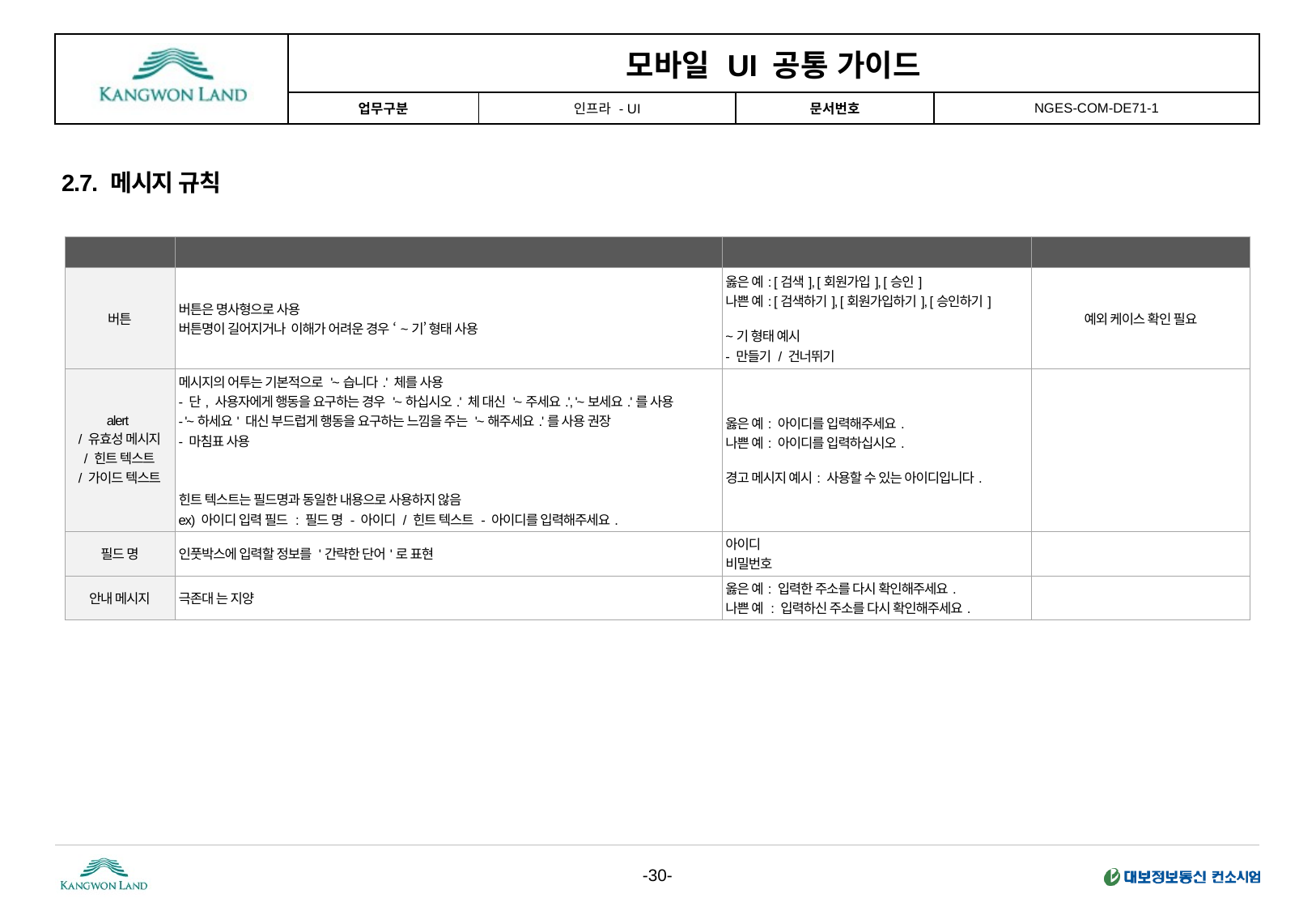

2.7. 메시지 규칙
| 구분 | 내용 작성 규칙 | 예시 | 비고 |
| --- | --- | --- | --- |
| 버튼 | 버튼은 명사형으로 사용 버튼명이 길어지거나 이해가 어려운 경우 ‘~기’ 형태 사용 | 옳은 예: [검색], [회원가입], [승인] 나쁜 예: [검색하기], [회원가입하기], [승인하기] ~기 형태 예시 - 만들기 / 건너뛰기 | 예외 케이스 확인 필요 |
| alert / 유효성 메시지 / 힌트 텍스트 / 가이드 텍스트 | 메시지의 어투는 기본적으로 '~습니다.' 체를 사용 - 단, 사용자에게 행동을 요구하는 경우 '~하십시오.' 체 대신 '~주세요.', '~보세요.'를 사용 - '~하세요' 대신 부드럽게 행동을 요구하는 느낌을 주는 '~해주세요.'를 사용 권장 - 마침표 사용 힌트 텍스트는 필드명과 동일한 내용으로 사용하지 않음 ex) 아이디 입력 필드 : 필드 명 - 아이디 / 힌트 텍스트 - 아이디를 입력해주세요. | 옳은 예: 아이디를 입력해주세요. 나쁜 예: 아이디를 입력하십시오. 경고 메시지 예시: 사용할 수 있는 아이디입니다. |  |
| 필드 명 | 인풋박스에 입력할 정보를 '간략한 단어'로 표현 | 아이디 비밀번호 |  |
| 안내 메시지 | 극존대 는 지양 | 옳은 예: 입력한 주소를 다시 확인해주세요. 나쁜 예 : 입력하신 주소를 다시 확인해주세요. |  |